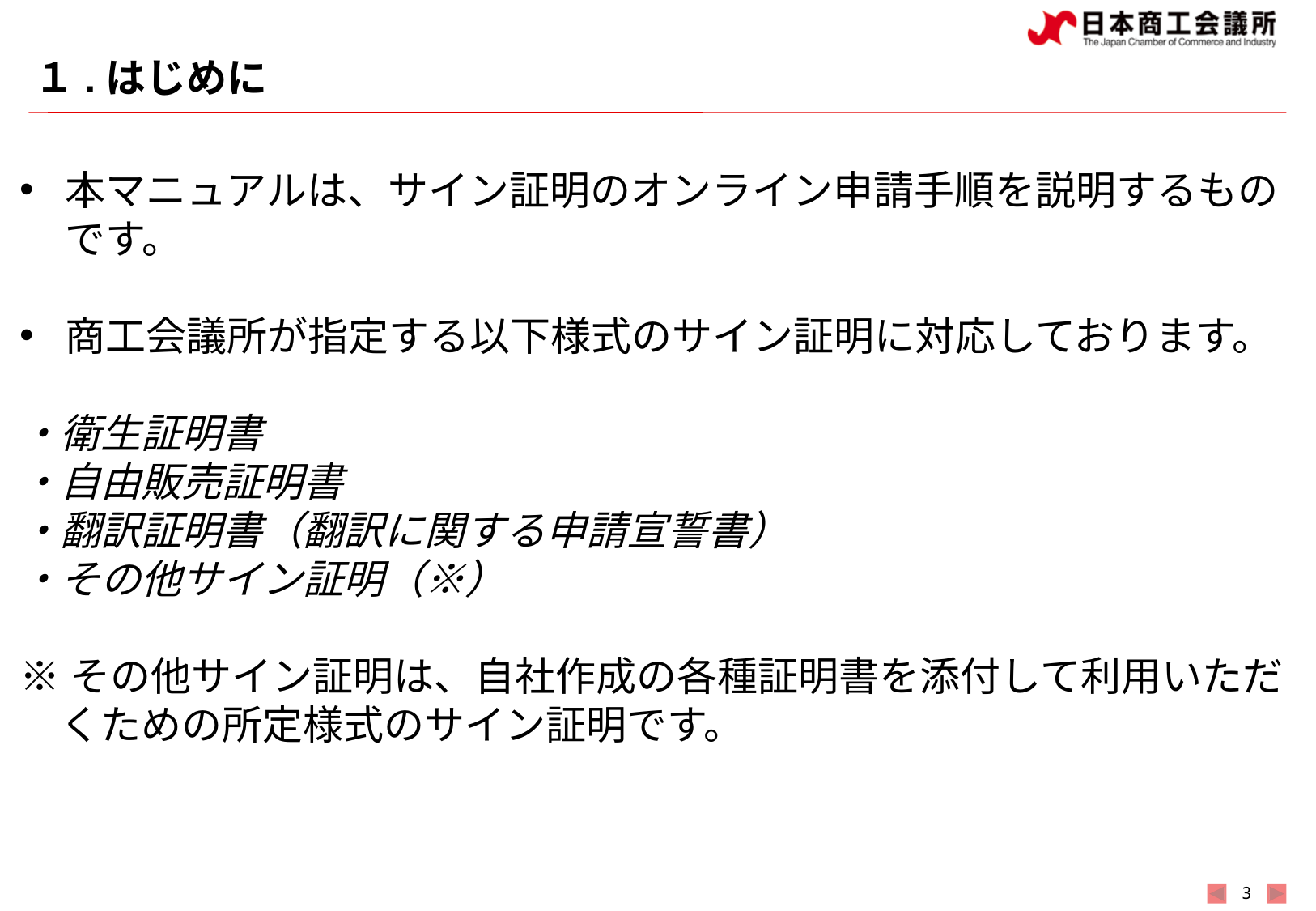

# １.はじめに
本マニュアルは、サイン証明のオンライン申請手順を説明するものです。

商工会議所が指定する以下様式のサイン証明に対応しております。

・衛生証明書
・自由販売証明書
・翻訳証明書（翻訳に関する申請宣誓書）
・その他サイン証明（※）

※その他サイン証明は、自社作成の各種証明書を添付して利用いただ
　くための所定様式のサイン証明です。
3